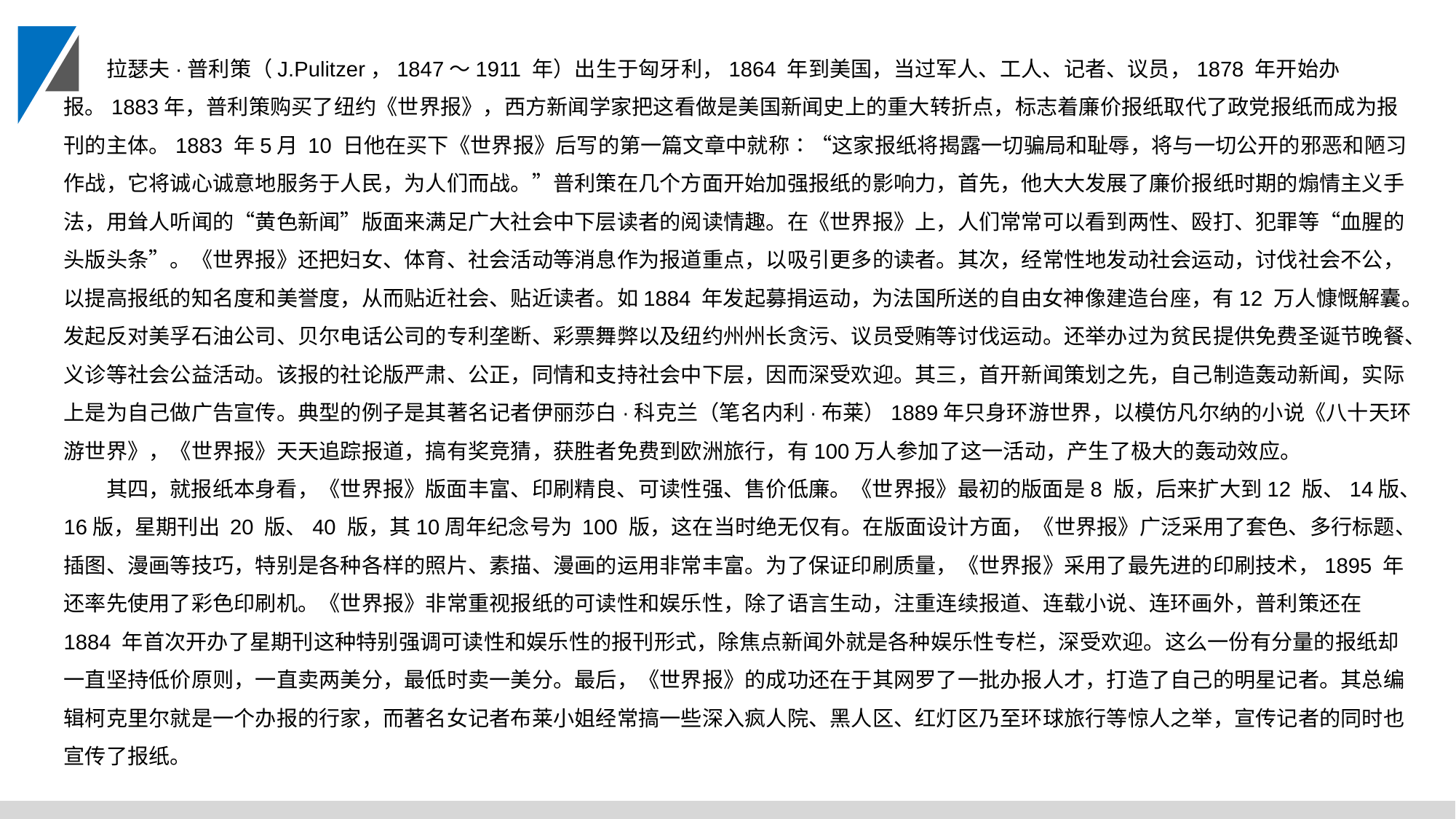

拉瑟夫·普利策（J.Pulitzer，1847～1911 年）出生于匈牙利，1864 年到美国，当过军人、工人、记者、议员，1878 年开始办报。1883年，普利策购买了纽约《世界报》，西方新闻学家把这看做是美国新闻史上的重大转折点，标志着廉价报纸取代了政党报纸而成为报刊的主体。1883 年5月 10 日他在买下《世界报》后写的第一篇文章中就称∶“这家报纸将揭露一切骗局和耻辱，将与一切公开的邪恶和陋习作战，它将诚心诚意地服务于人民，为人们而战。”普利策在几个方面开始加强报纸的影响力，首先，他大大发展了廉价报纸时期的煽情主义手法，用耸人听闻的“黄色新闻”版面来满足广大社会中下层读者的阅读情趣。在《世界报》上，人们常常可以看到两性、殴打、犯罪等“血腥的头版头条”。《世界报》还把妇女、体育、社会活动等消息作为报道重点，以吸引更多的读者。其次，经常性地发动社会运动，讨伐社会不公，以提高报纸的知名度和美誉度，从而贴近社会、贴近读者。如1884 年发起募捐运动，为法国所送的自由女神像建造台座，有12 万人慷慨解囊。发起反对美孚石油公司、贝尔电话公司的专利垄断、彩票舞弊以及纽约州州长贪污、议员受贿等讨伐运动。还举办过为贫民提供免费圣诞节晚餐、义诊等社会公益活动。该报的社论版严肃、公正，同情和支持社会中下层，因而深受欢迎。其三，首开新闻策划之先，自己制造轰动新闻，实际上是为自己做广告宣传。典型的例子是其著名记者伊丽莎白·科克兰（笔名内利·布莱）1889年只身环游世界，以模仿凡尔纳的小说《八十天环游世界》，《世界报》天天追踪报道，搞有奖竞猜，获胜者免费到欧洲旅行，有100万人参加了这一活动，产生了极大的轰动效应。
其四，就报纸本身看，《世界报》版面丰富、印刷精良、可读性强、售价低廉。《世界报》最初的版面是8 版，后来扩大到12 版、14版、16版，星期刊出 20 版、40 版，其10周年纪念号为 100 版，这在当时绝无仅有。在版面设计方面，《世界报》广泛采用了套色、多行标题、插图、漫画等技巧，特别是各种各样的照片、素描、漫画的运用非常丰富。为了保证印刷质量，《世界报》采用了最先进的印刷技术，1895 年还率先使用了彩色印刷机。《世界报》非常重视报纸的可读性和娱乐性，除了语言生动，注重连续报道、连载小说、连环画外，普利策还在 1884 年首次开办了星期刊这种特别强调可读性和娱乐性的报刊形式，除焦点新闻外就是各种娱乐性专栏，深受欢迎。这么一份有分量的报纸却一直坚持低价原则，一直卖两美分，最低时卖一美分。最后，《世界报》的成功还在于其网罗了一批办报人才，打造了自己的明星记者。其总编辑柯克里尔就是一个办报的行家，而著名女记者布莱小姐经常搞一些深入疯人院、黑人区、红灯区乃至环球旅行等惊人之举，宣传记者的同时也宣传了报纸。